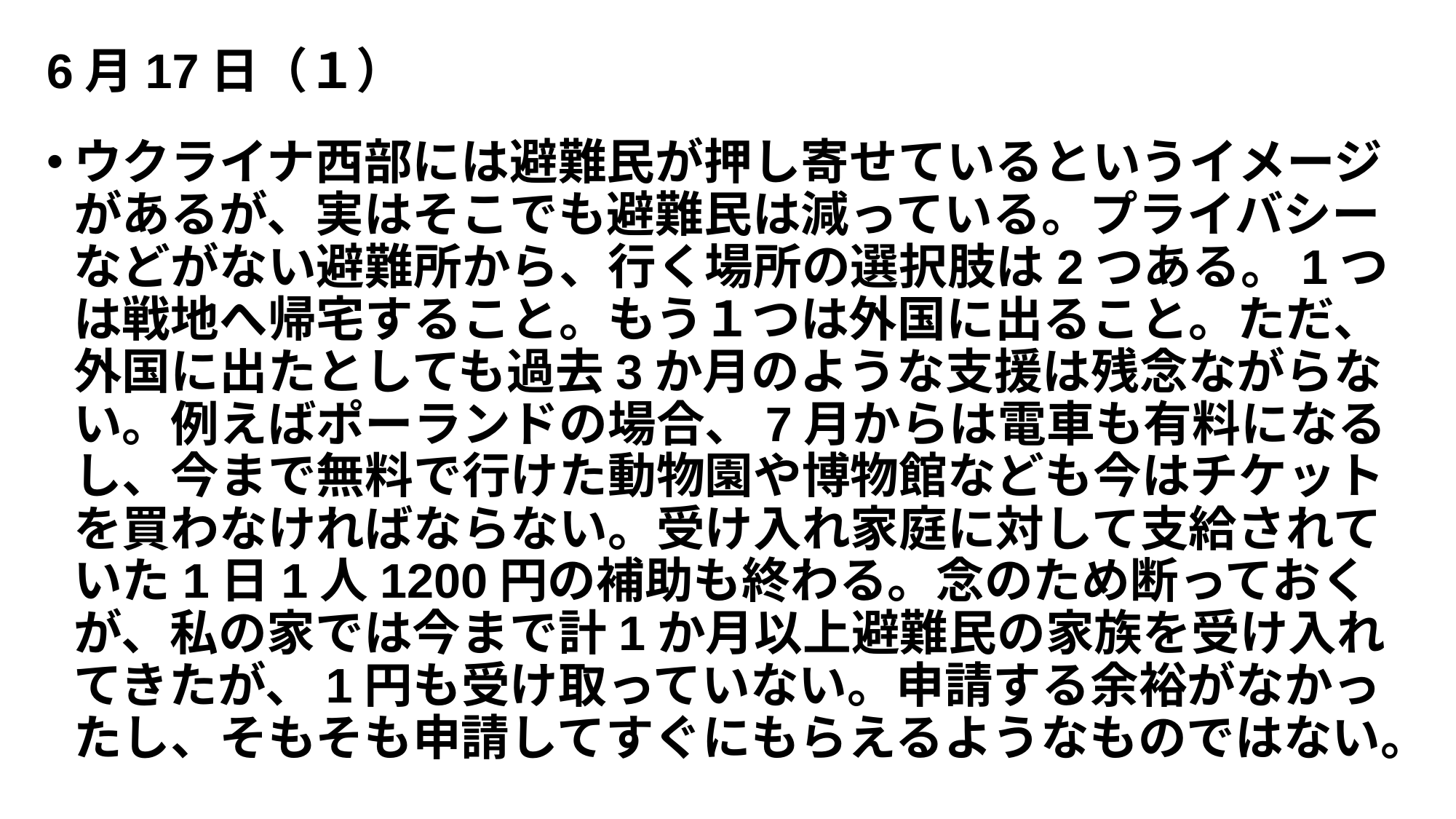

# 6月17日（１）
ウクライナ西部には避難民が押し寄せているというイメージがあるが、実はそこでも避難民は減っている。プライバシーなどがない避難所から、行く場所の選択肢は2つある。1つは戦地へ帰宅すること。もう１つは外国に出ること。ただ、外国に出たとしても過去3か月のような支援は残念ながらない。例えばポーランドの場合、7月からは電車も有料になるし、今まで無料で行けた動物園や博物館なども今はチケットを買わなければならない。受け入れ家庭に対して支給されていた1日1人1200円の補助も終わる。念のため断っておくが、私の家では今まで計1か月以上避難民の家族を受け入れてきたが、1円も受け取っていない。申請する余裕がなかったし、そもそも申請してすぐにもらえるようなものではない。